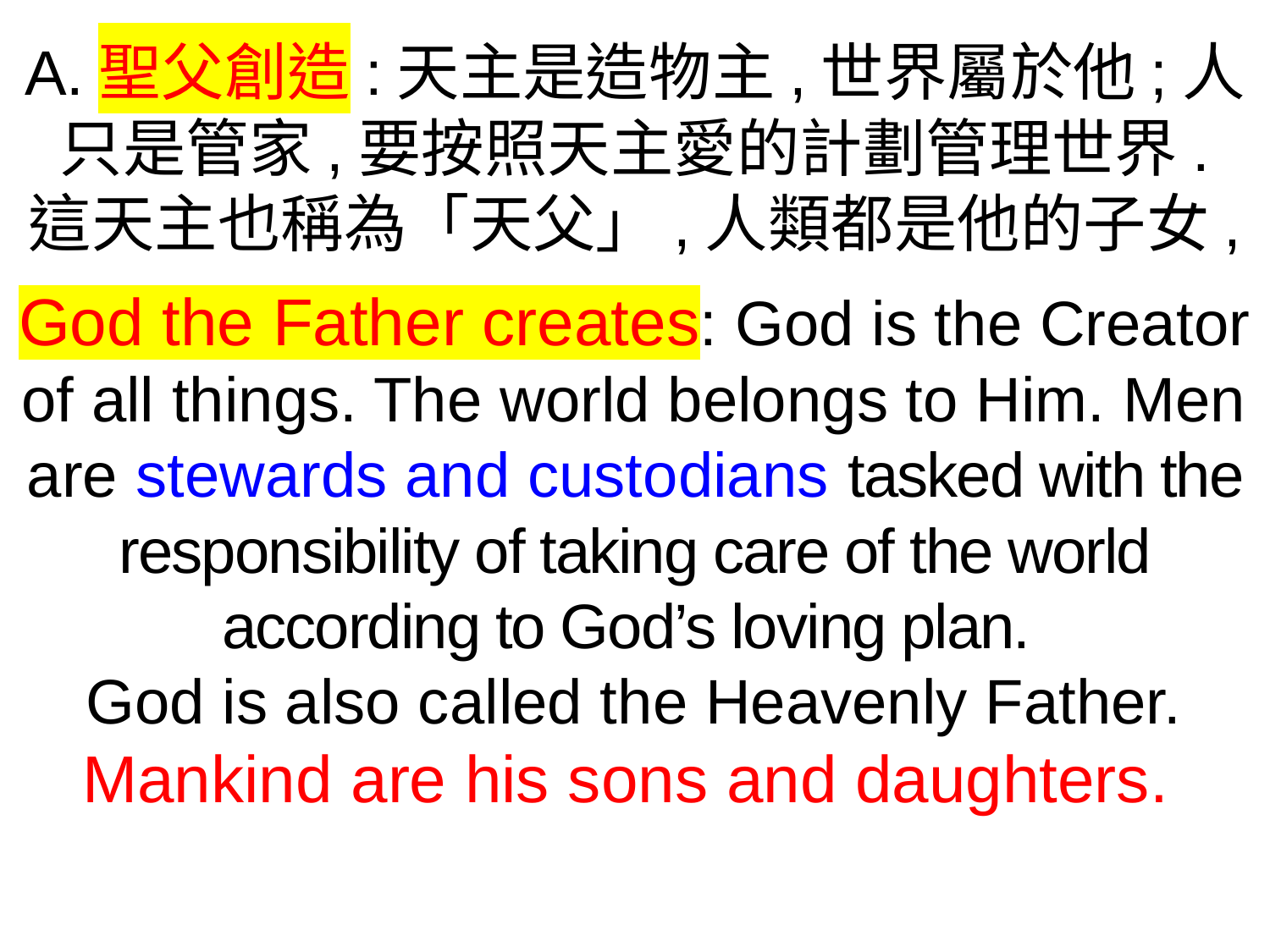

A.聖父創造:天主是造物主,世界屬於他;人只是管家,要按照天主愛的計劃管理世界.
這天主也稱為「天父」,人類都是他的子女,
God the Father creates: God is the Creator of all things. The world belongs to Him. Men are stewards and custodians tasked with the responsibility of taking care of the world according to God’s loving plan.
God is also called the Heavenly Father. Mankind are his sons and daughters.